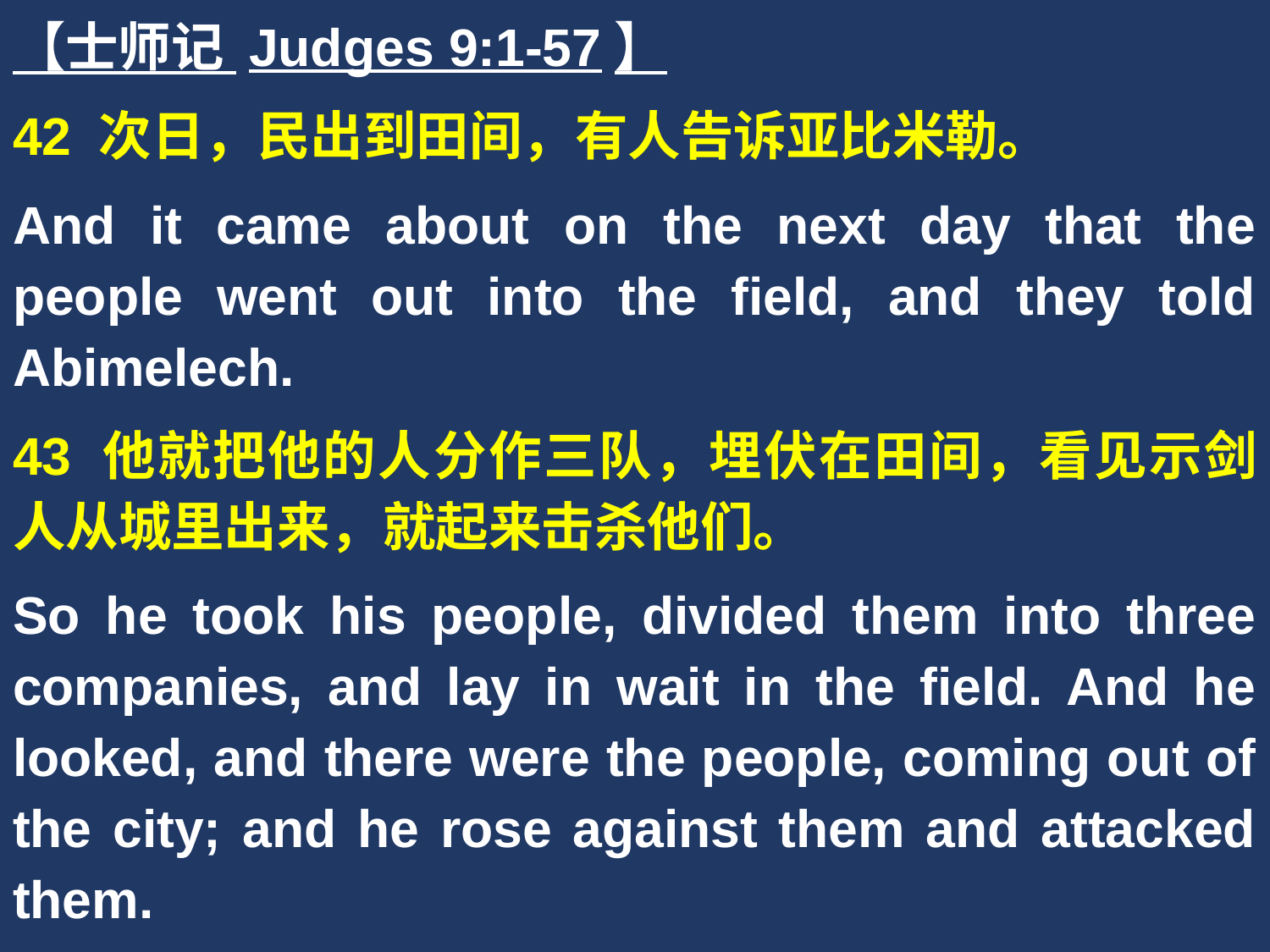

【士师记 Judges 9:1-57】
42 次日，民出到田间，有人告诉亚比米勒。
And it came about on the next day that the people went out into the field, and they told Abimelech.
43 他就把他的人分作三队，埋伏在田间，看见示剑人从城里出来，就起来击杀他们。
So he took his people, divided them into three companies, and lay in wait in the field. And he looked, and there were the people, coming out of the city; and he rose against them and attacked them.